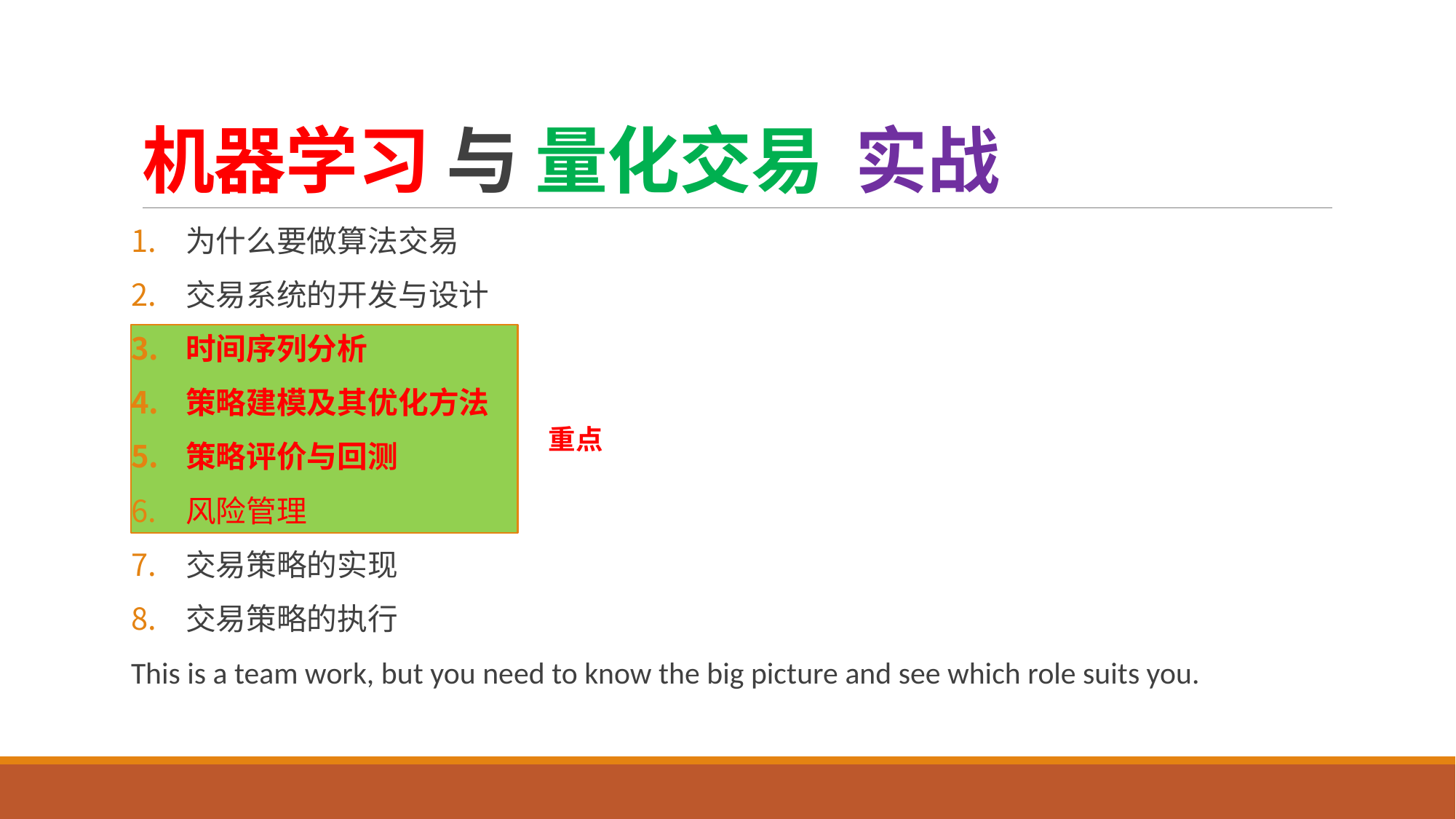

# 机器学习 与 量化交易  实战
为什么要做算法交易
交易系统的开发与设计
时间序列分析
策略建模及其优化方法
策略评价与回测
风险管理
交易策略的实现
交易策略的执行
This is a team work, but you need to know the big picture and see which role suits you.

重点